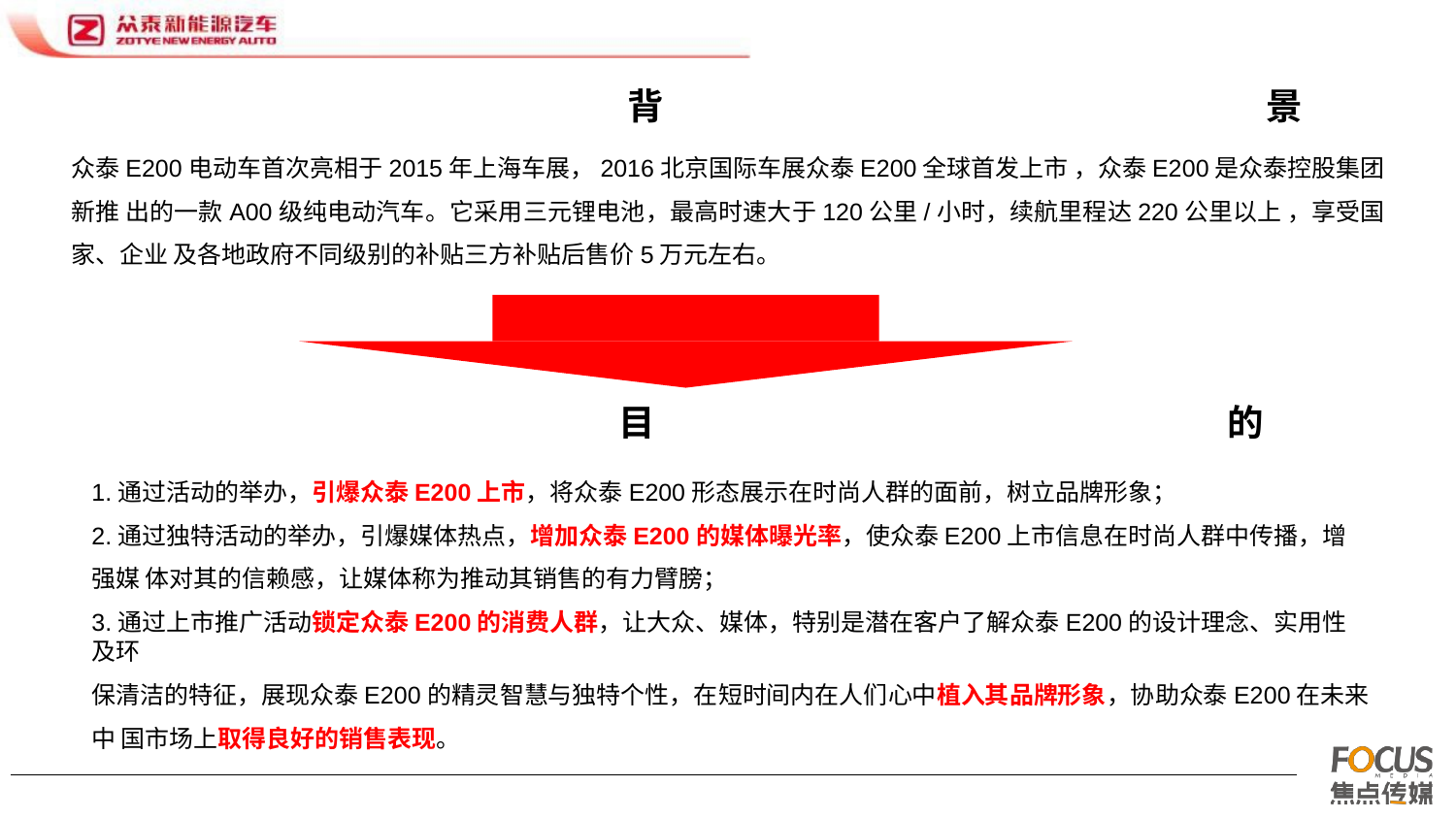

背	景
众泰E200电动车首次亮相于2015年上海车展，2016北京国际车展众泰E200全球首发上市 ，众泰E200是众泰控股集团新推 出的一款A00级纯电动汽车。它采用三元锂电池，最高时速大于120公里/小时，续航里程达220公里以上 ，享受国家、企业 及各地政府不同级别的补贴三方补贴后售价5万元左右。

目	的
1.通过活动的举办，引爆众泰E200上市，将众泰E200形态展示在时尚人群的面前，树立品牌形象；
2.通过独特活动的举办，引爆媒体热点，增加众泰E200的媒体曝光率，使众泰E200上市信息在时尚人群中传播，增强媒 体对其的信赖感，让媒体称为推动其销售的有力臂膀；
3.通过上市推广活动锁定众泰E200的消费人群，让大众、媒体，特别是潜在客户了解众泰E200的设计理念、实用性及环
保清洁的特征，展现众泰E200的精灵智慧与独特个性，在短时间内在人们心中植入其品牌形象，协助众泰E200在未来中 国市场上取得良好的销售表现。